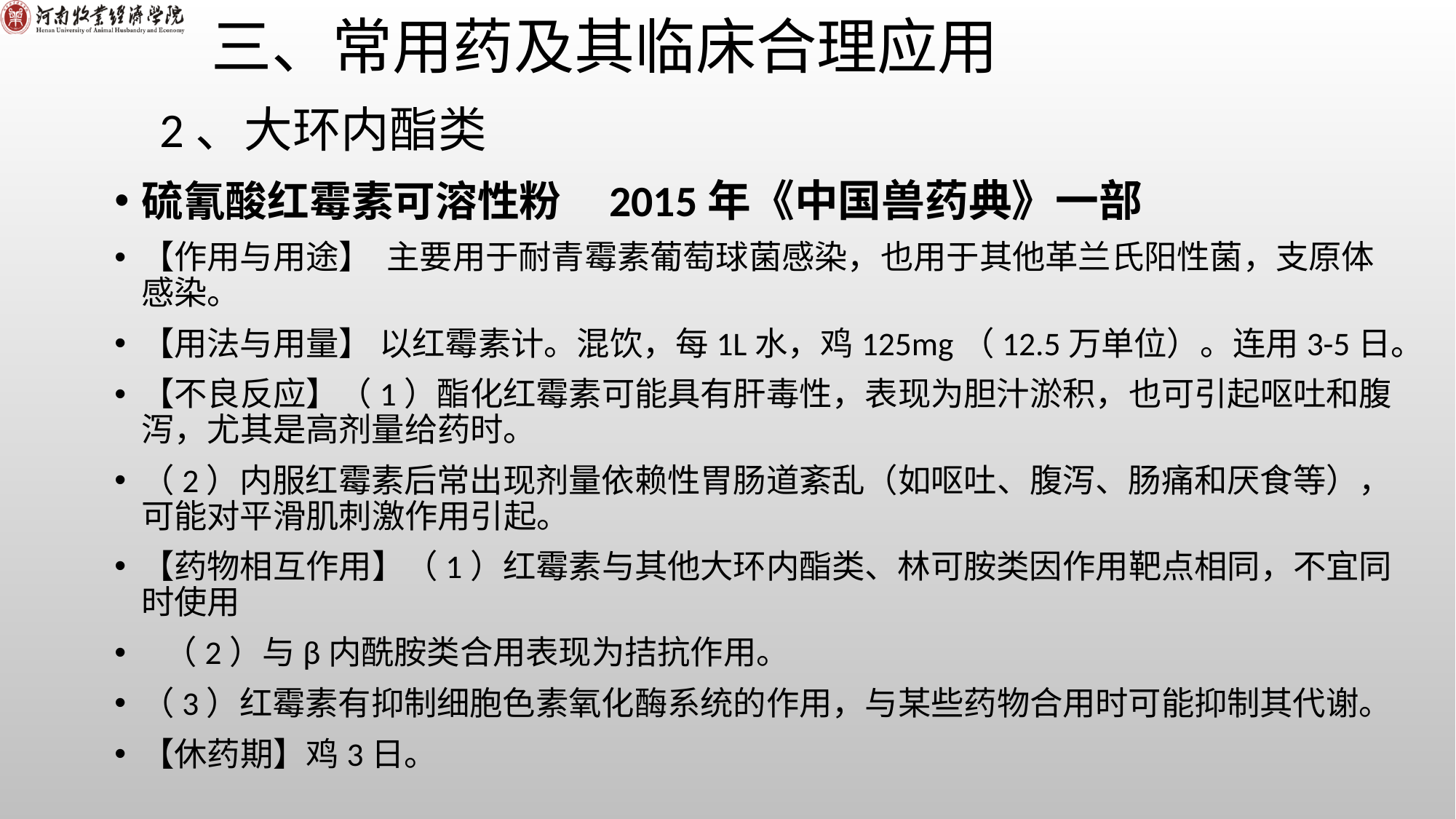

# 三、常用药及其临床合理应用
2、大环内酯类
硫氰酸红霉素可溶性粉    2015年《中国兽药典》一部
【作用与用途】  主要用于耐青霉素葡萄球菌感染，也用于其他革兰氏阳性菌，支原体感染。
【用法与用量】 以红霉素计。混饮，每1L水，鸡125mg（12.5万单位）。连用3-5日。
【不良反应】（1）酯化红霉素可能具有肝毒性，表现为胆汁淤积，也可引起呕吐和腹泻，尤其是高剂量给药时。
（2）内服红霉素后常出现剂量依赖性胃肠道紊乱（如呕吐、腹泻、肠痛和厌食等），可能对平滑肌刺激作用引起。
【药物相互作用】（1）红霉素与其他大环内酯类、林可胺类因作用靶点相同，不宜同时使用
  （2）与β内酰胺类合用表现为拮抗作用。
（3）红霉素有抑制细胞色素氧化酶系统的作用，与某些药物合用时可能抑制其代谢。
【休药期】鸡3日。